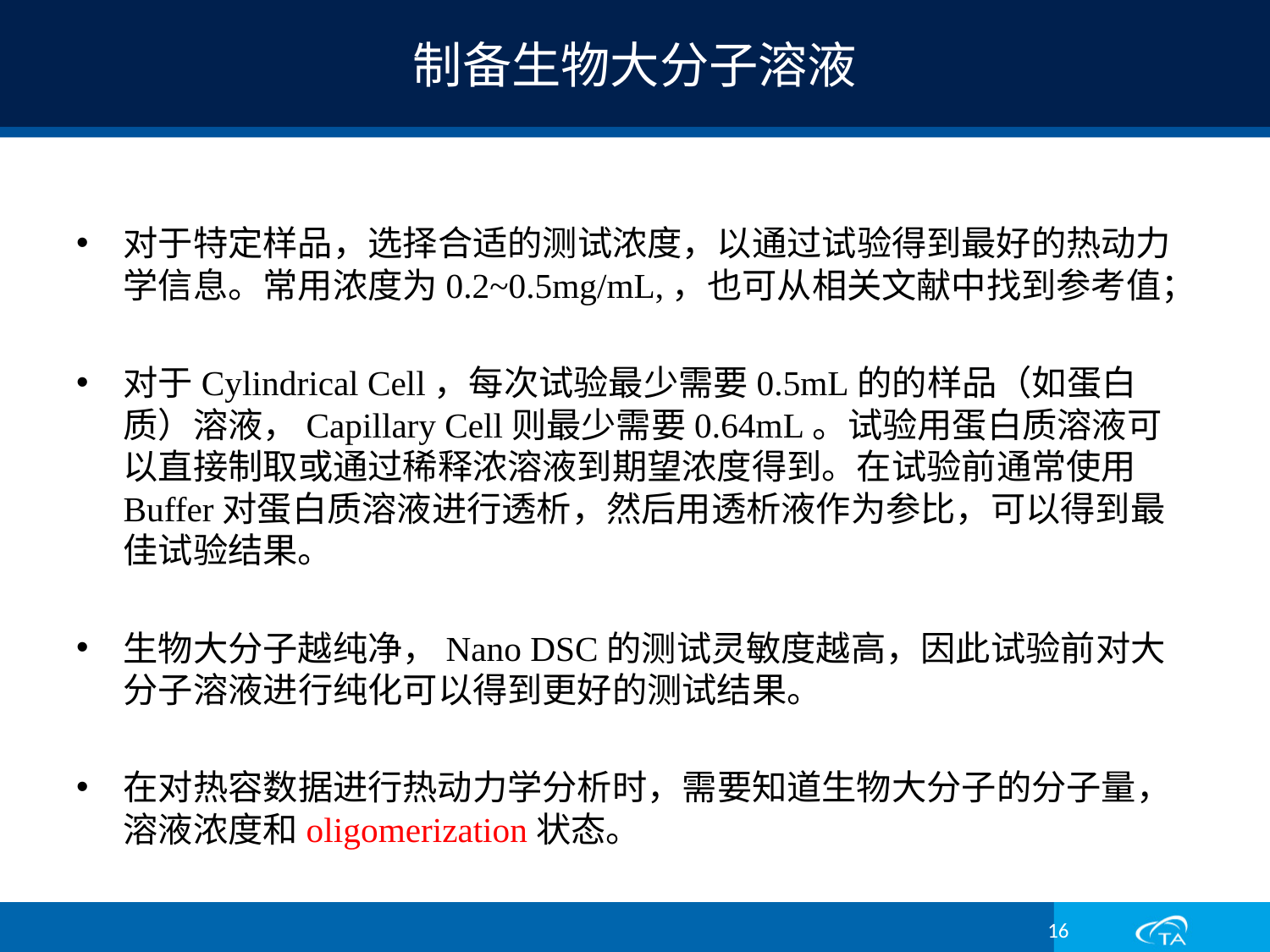

# 制备生物大分子溶液

对于特定样品，选择合适的测试浓度，以通过试验得到最好的热动力学信息。常用浓度为0.2~0.5mg/mL,，也可从相关文献中找到参考值；

对于Cylindrical Cell，每次试验最少需要0.5mL的的样品（如蛋白质）溶液，Capillary Cell则最少需要0.64mL。试验用蛋白质溶液可以直接制取或通过稀释浓溶液到期望浓度得到。在试验前通常使用Buffer对蛋白质溶液进行透析，然后用透析液作为参比，可以得到最佳试验结果。

生物大分子越纯净，Nano DSC的测试灵敏度越高，因此试验前对大分子溶液进行纯化可以得到更好的测试结果。

在对热容数据进行热动力学分析时，需要知道生物大分子的分子量，溶液浓度和oligomerization状态。

16